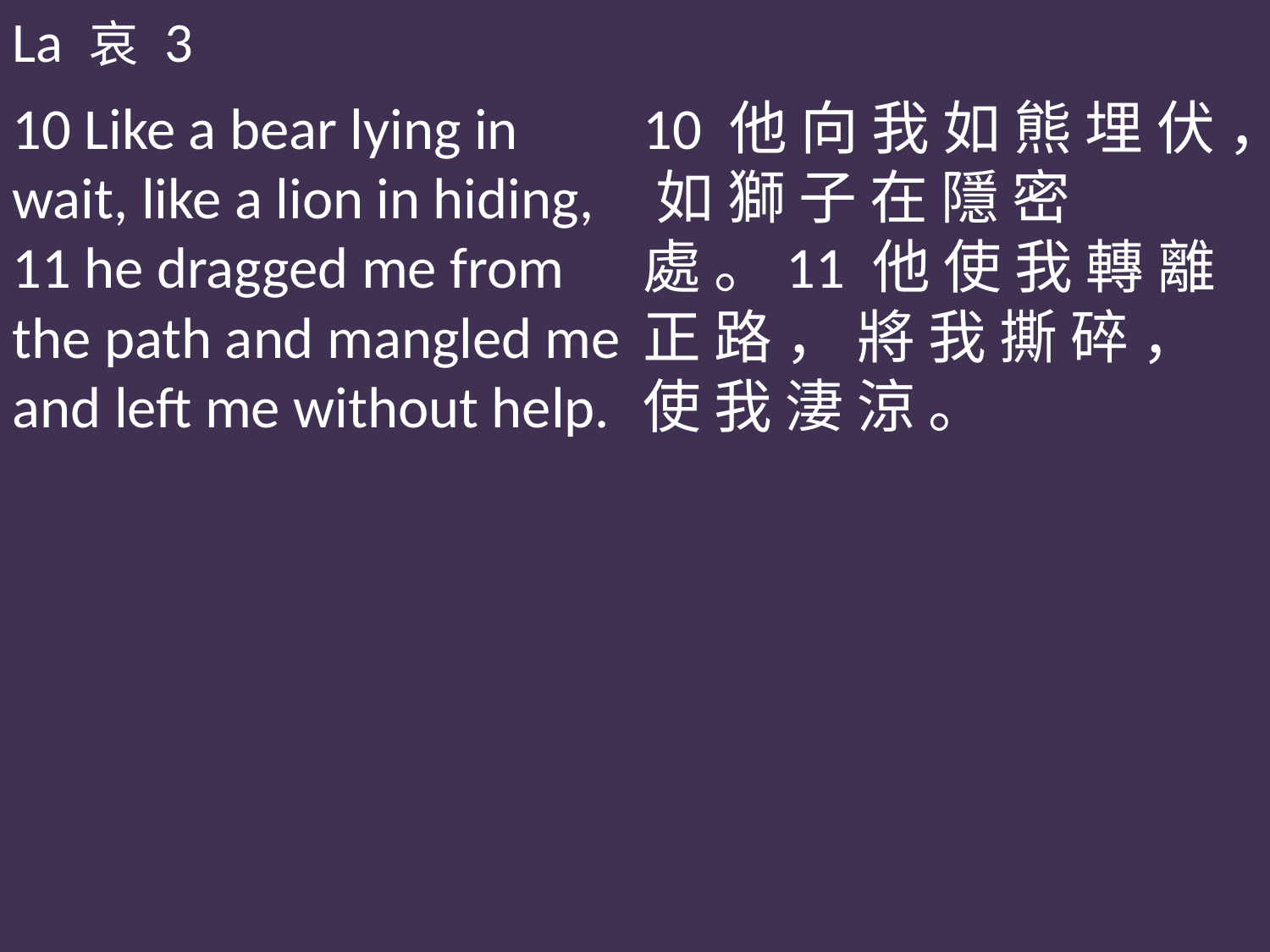

La 哀 3
10 Like a bear lying in wait, like a lion in hiding, 11 he dragged me from the path and mangled me and left me without help.
10 他 向 我 如 熊 埋 伏 ， 如 獅 子 在 隱 密 處 。11 他 使 我 轉 離 正 路 ， 將 我 撕 碎 ， 使 我 淒 涼 。